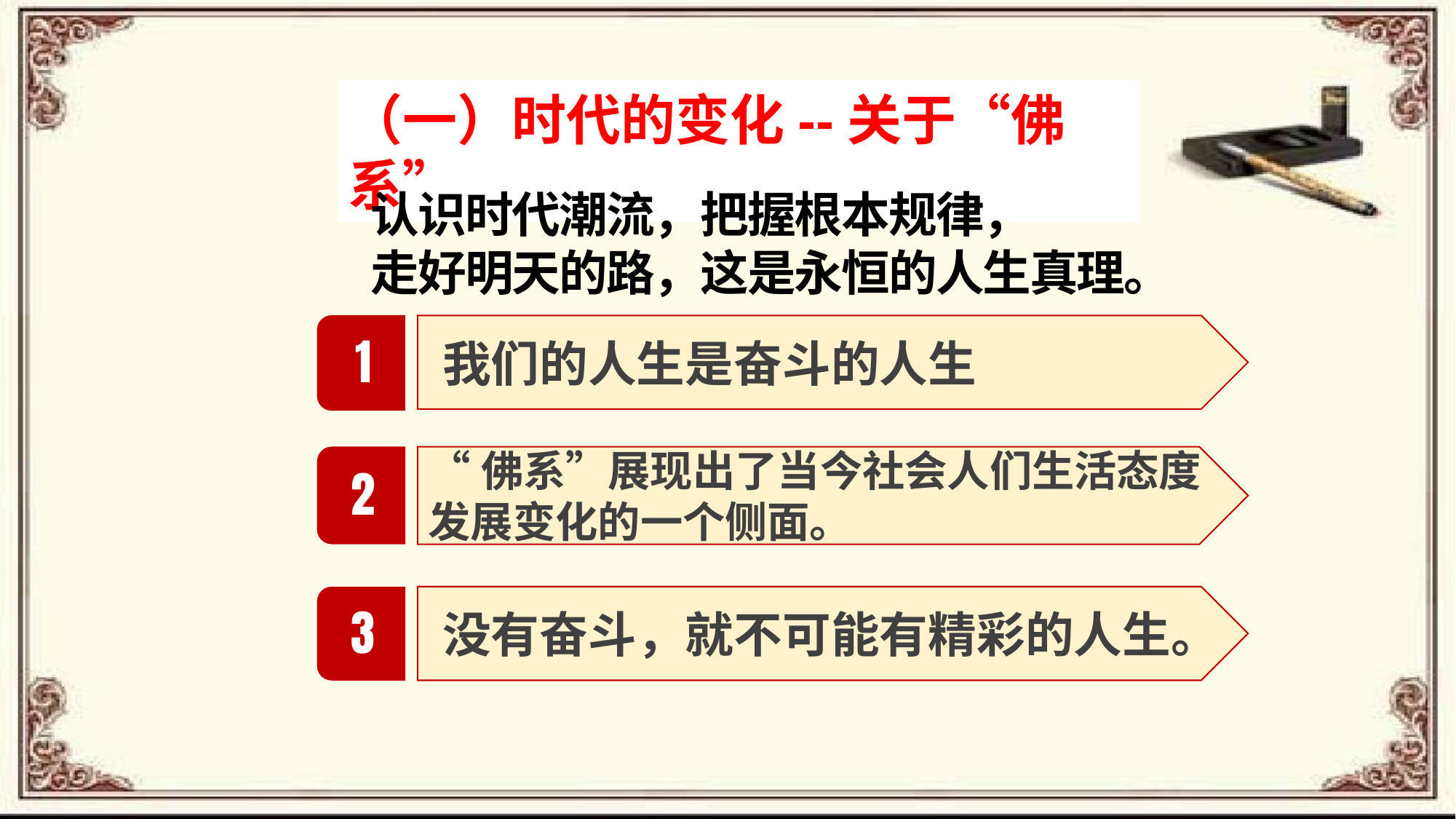

（一）时代的变化--关于“佛系”
认识时代潮流，把握根本规律，
走好明天的路，这是永恒的人生真理。
 我们的人生是奋斗的人生
1
“佛系”展现出了当今社会人们生活态度发展变化的一个侧面。
2
 没有奋斗，就不可能有精彩的人生。
3